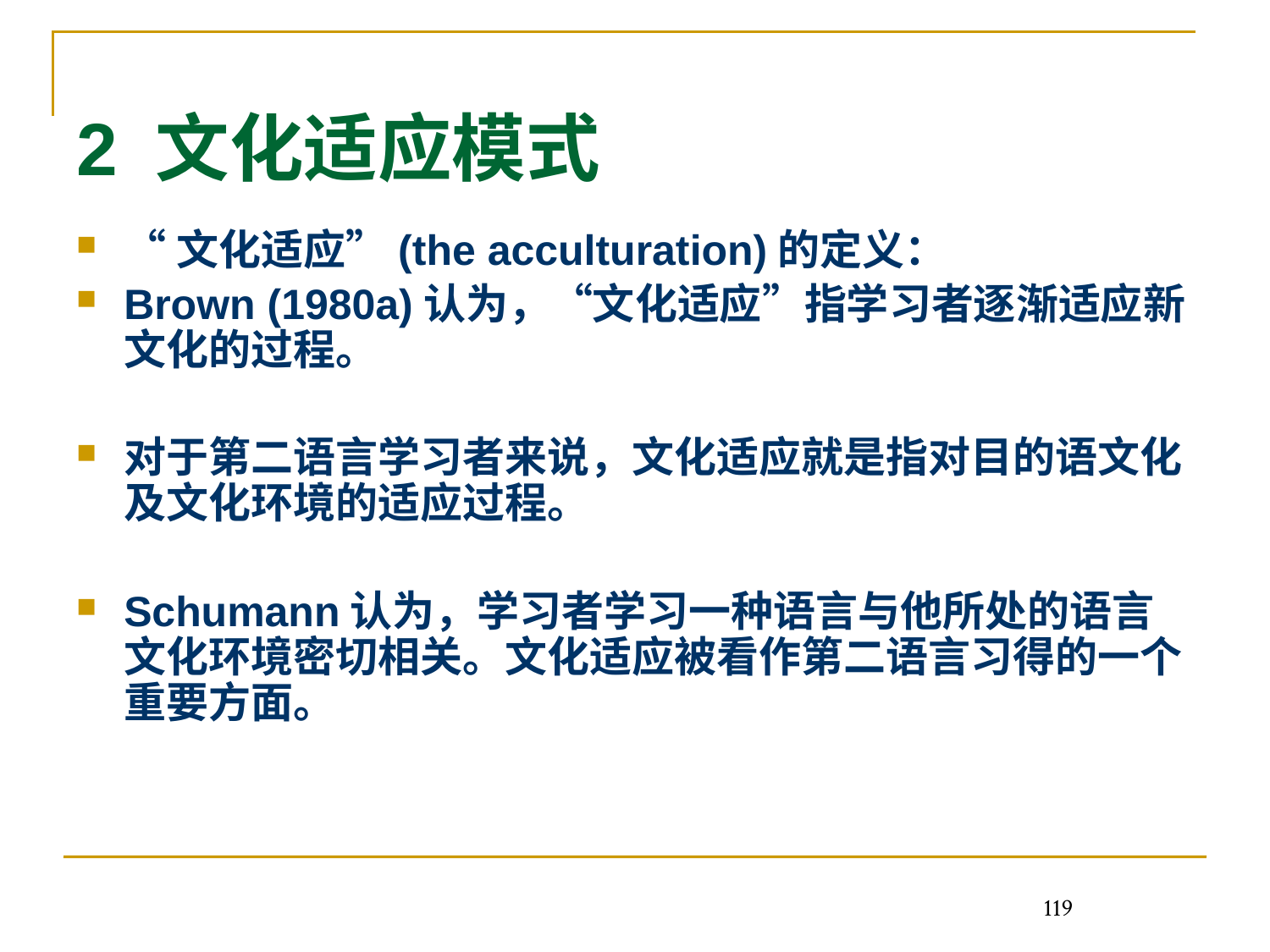

# 2 文化适应模式
“文化适应”(the acculturation)的定义：
Brown (1980a)认为，“文化适应”指学习者逐渐适应新文化的过程。

对于第二语言学习者来说，文化适应就是指对目的语文化及文化环境的适应过程。

Schumann认为，学习者学习一种语言与他所处的语言文化环境密切相关。文化适应被看作第二语言习得的一个重要方面。

119